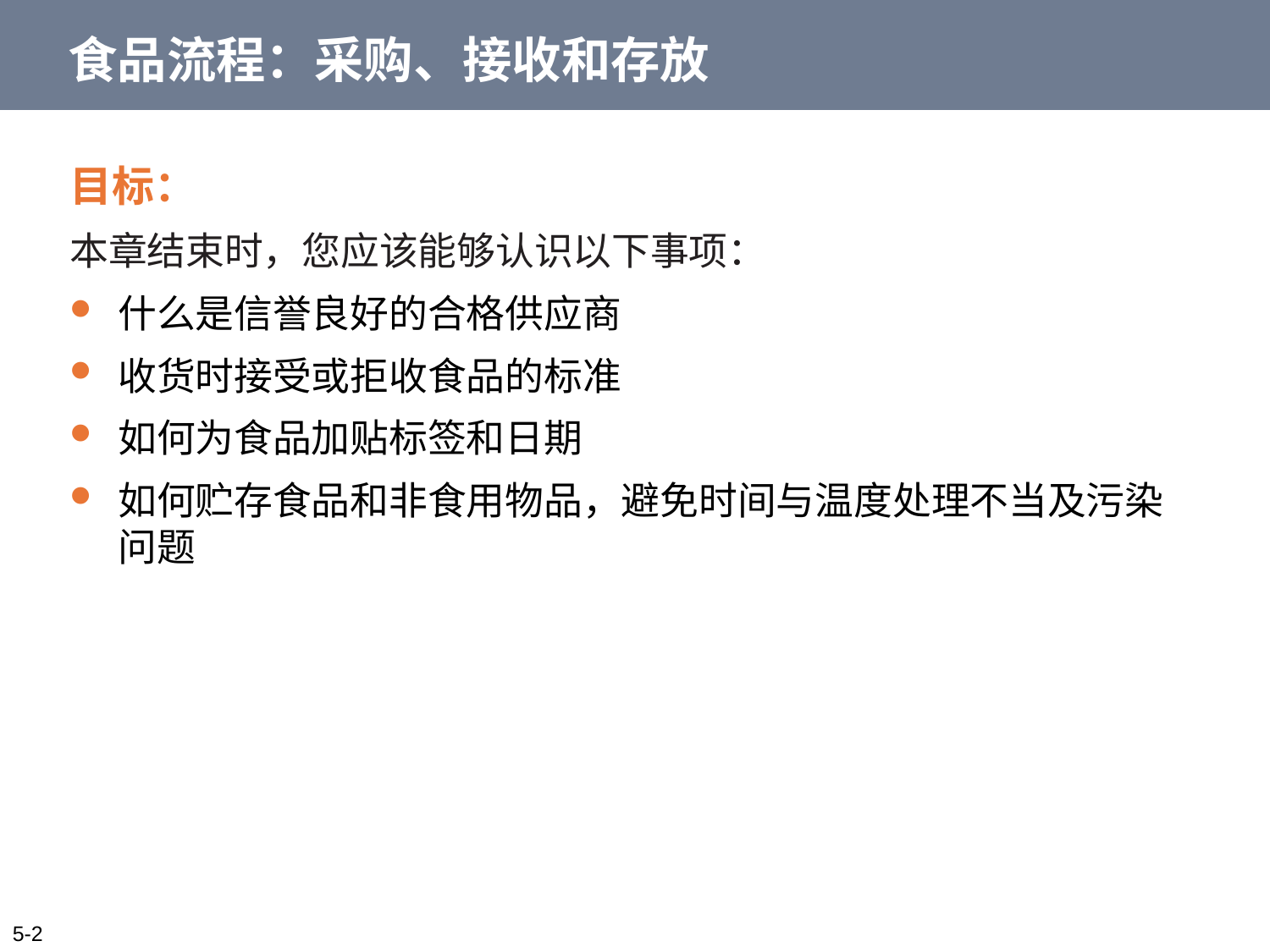

# 食品流程：采购、接收和存放
目标：
本章结束时，您应该能够认识以下事项：
什么是信誉良好的合格供应商
收货时接受或拒收食品的标准
如何为食品加贴标签和日期
如何贮存食品和非食用物品，避免时间与温度处理不当及污染问题
5-2